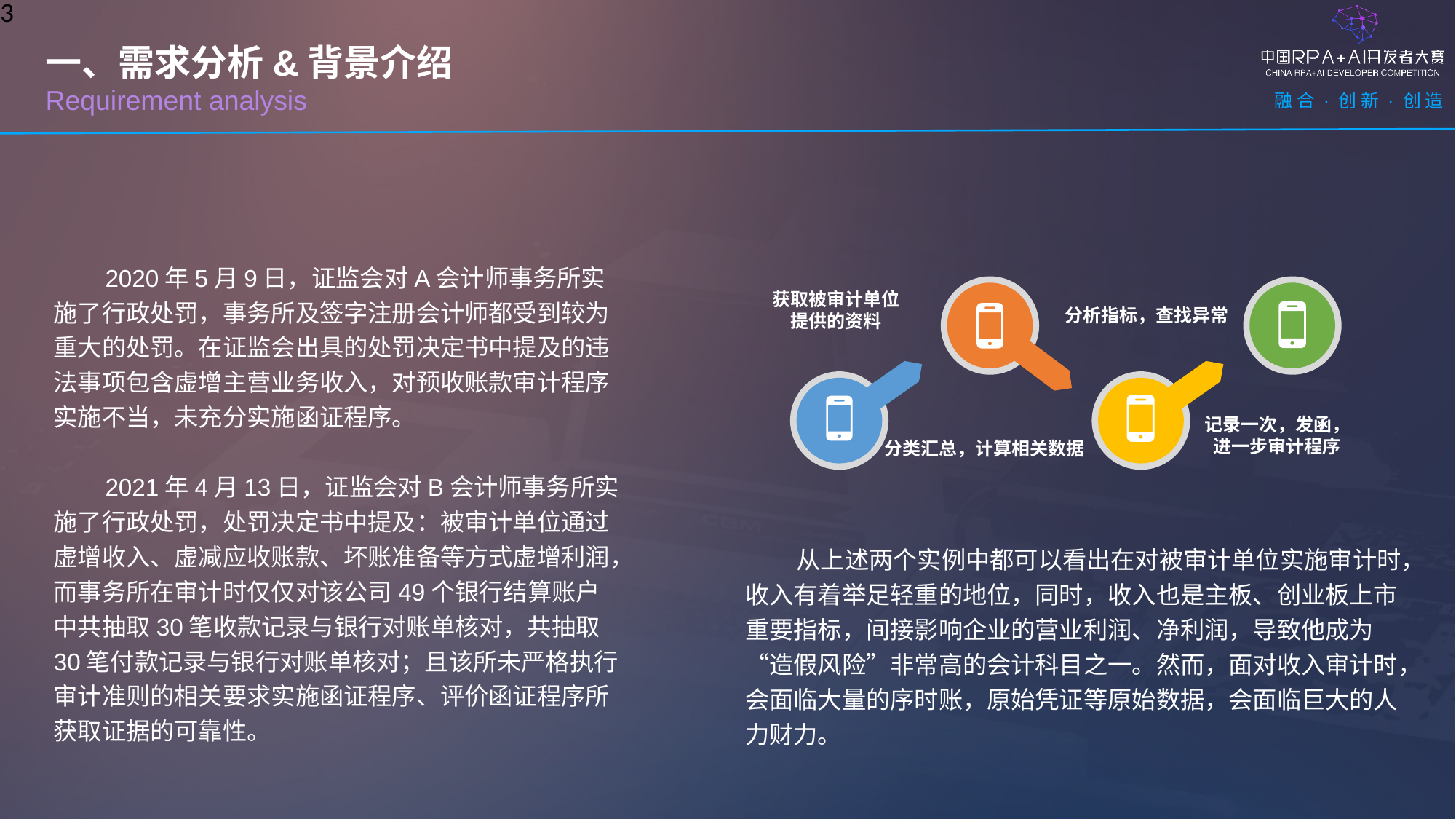

3
一、需求分析&背景介绍
Requirement analysis
2020年5月9日，证监会对A会计师事务所实施了行政处罚，事务所及签字注册会计师都受到较为重大的处罚。在证监会出具的处罚决定书中提及的违法事项包含虚增主营业务收入，对预收账款审计程序实施不当，未充分实施函证程序。

2021年4月13日，证监会对B会计师事务所实施了行政处罚，处罚决定书中提及：被审计单位通过虚增收入、虚减应收账款、坏账准备等方式虚增利润，而事务所在审计时仅仅对该公司49个银行结算账户中共抽取30笔收款记录与银行对账单核对，共抽取30笔付款记录与银行对账单核对；且该所未严格执行审计准则的相关要求实施函证程序、评价函证程序所获取证据的可靠性。

获取被审计单位
提供的资料

分析指标，查找异常

记录一次，发函，
进一步审计程序
分类汇总，计算相关数据

从上述两个实例中都可以看出在对被审计单位实施审计时，收入有着举足轻重的地位，同时，收入也是主板、创业板上市重要指标，间接影响企业的营业利润、净利润，导致他成为“造假风险”非常高的会计科目之一。然而，面对收入审计时，会面临大量的序时账，原始凭证等原始数据，会面临巨大的人力财力。